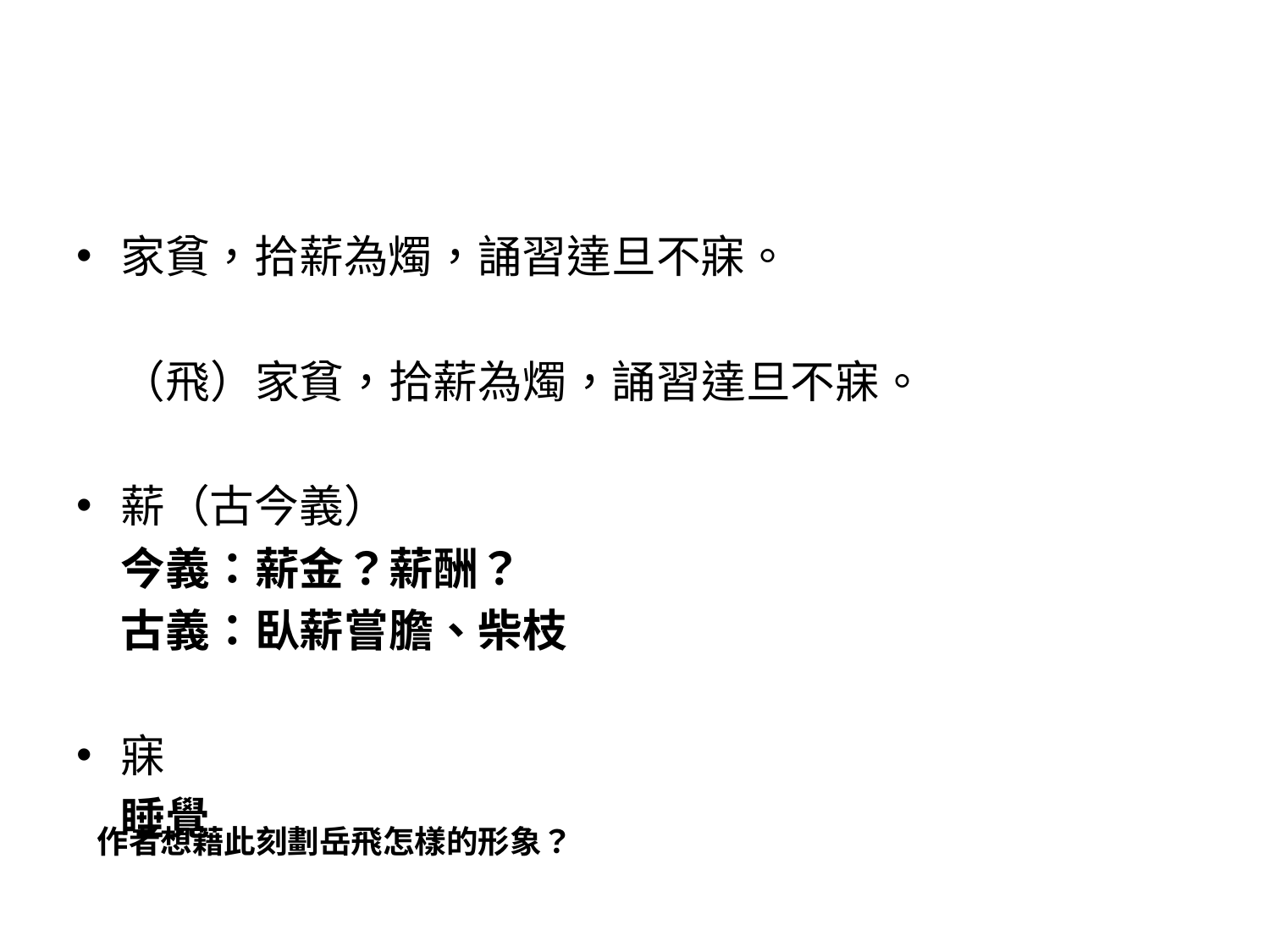

#
家貧，拾薪為燭，誦習達旦不寐。

　（飛）家貧，拾薪為燭，誦習達旦不寐。

薪（古今義）
　今義：薪金？薪酬？
　古義：臥薪嘗膽、柴枝

寐
　睡覺

作者想藉此刻劃岳飛怎樣的形象？